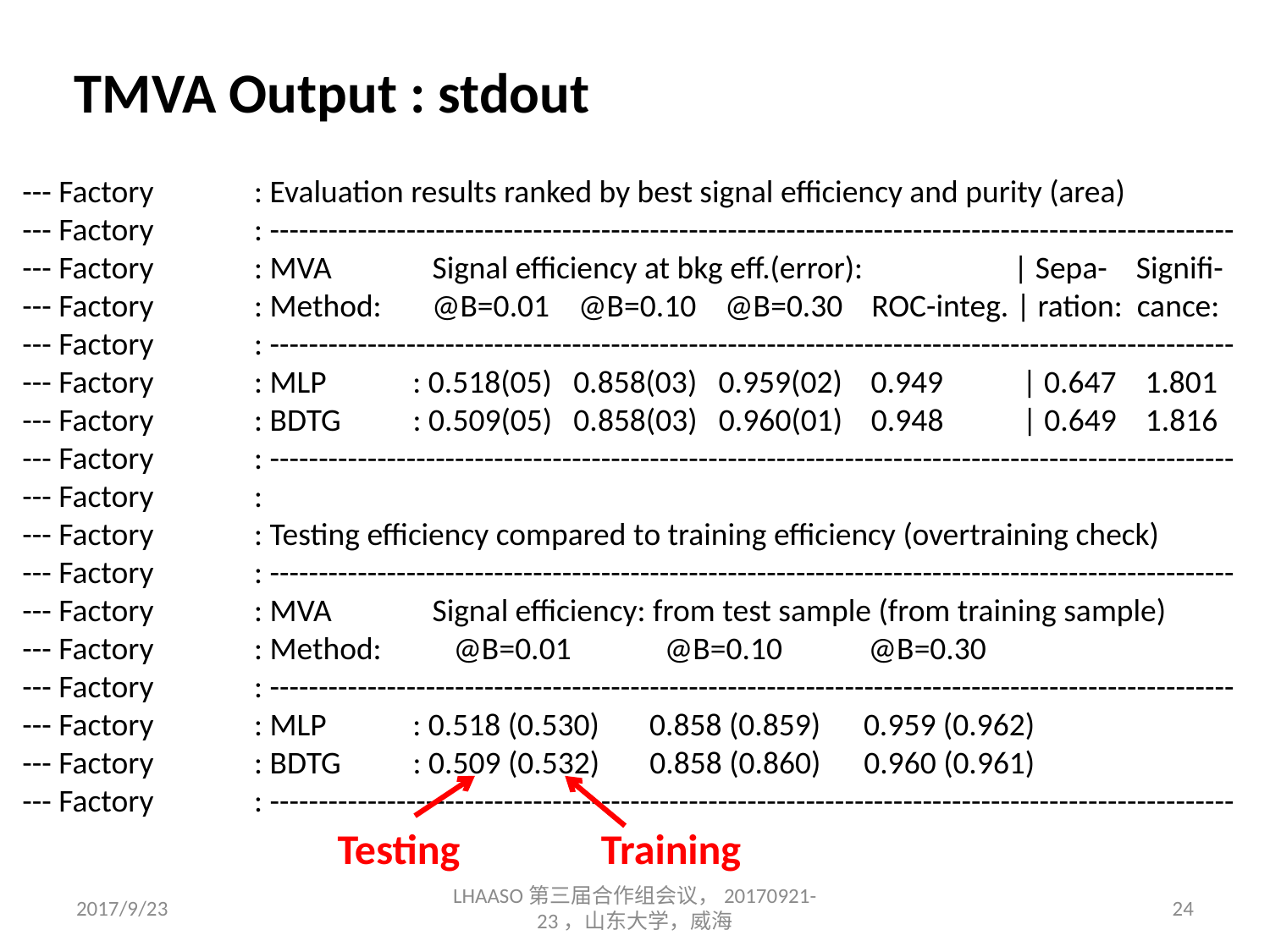

TMVA Output : stdout
--- Factory              : Evaluation results ranked by best signal efficiency and purity (area)
--- Factory              : ---------------------------------------------------------------------------------------------------
--- Factory              : MVA              Signal efficiency at bkg eff.(error):                     | Sepa-    Signifi-
--- Factory              : Method:       @B=0.01    @B=0.10    @B=0.30    ROC-integ. | ration:  cance:
--- Factory              : ---------------------------------------------------------------------------------------------------
--- Factory              : MLP            : 0.518(05)   0.858(03)   0.959(02)    0.949           | 0.647    1.801
--- Factory              : BDTG          : 0.509(05)   0.858(03)   0.960(01)    0.948           | 0.649    1.816
--- Factory              : ---------------------------------------------------------------------------------------------------
--- Factory              :
--- Factory              : Testing efficiency compared to training efficiency (overtraining check)
--- Factory              : ---------------------------------------------------------------------------------------------------
--- Factory              : MVA              Signal efficiency: from test sample (from training sample)
--- Factory              : Method:          @B=0.01             @B=0.10            @B=0.30
--- Factory              : ---------------------------------------------------------------------------------------------------
--- Factory              : MLP            : 0.518 (0.530)       0.858 (0.859)      0.959 (0.962)
--- Factory              : BDTG          : 0.509 (0.532)       0.858 (0.860)      0.960 (0.961)
--- Factory              : ---------------------------------------------------------------------------------------------------
Testing		 Training
2017/9/23
LHAASO第三届合作组会议，20170921-23，山东大学，威海
24